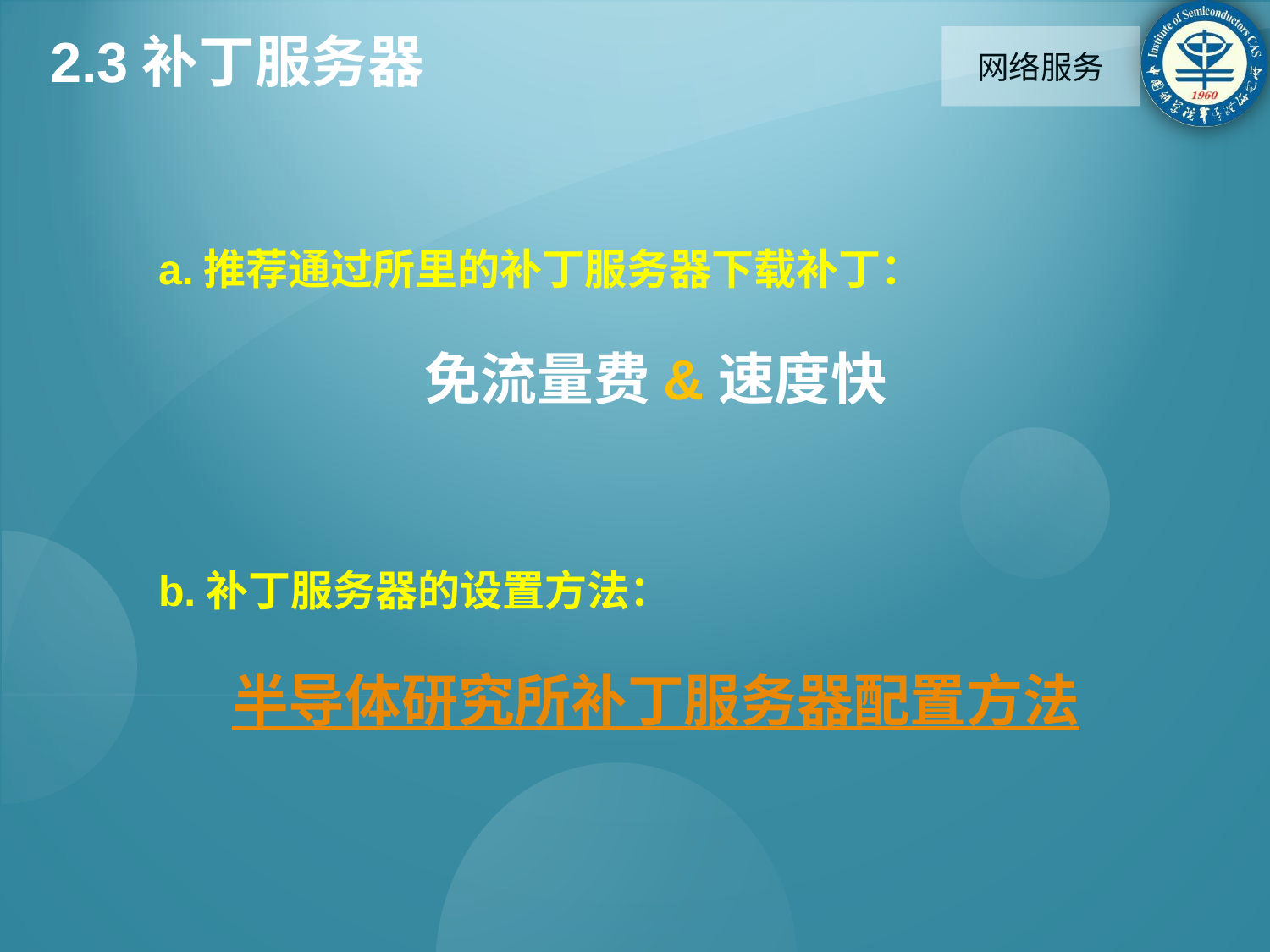

2.3补丁服务器
网络服务
a.推荐通过所里的补丁服务器下载补丁：

免流量费&速度快

b.补丁服务器的设置方法：

半导体研究所补丁服务器配置方法